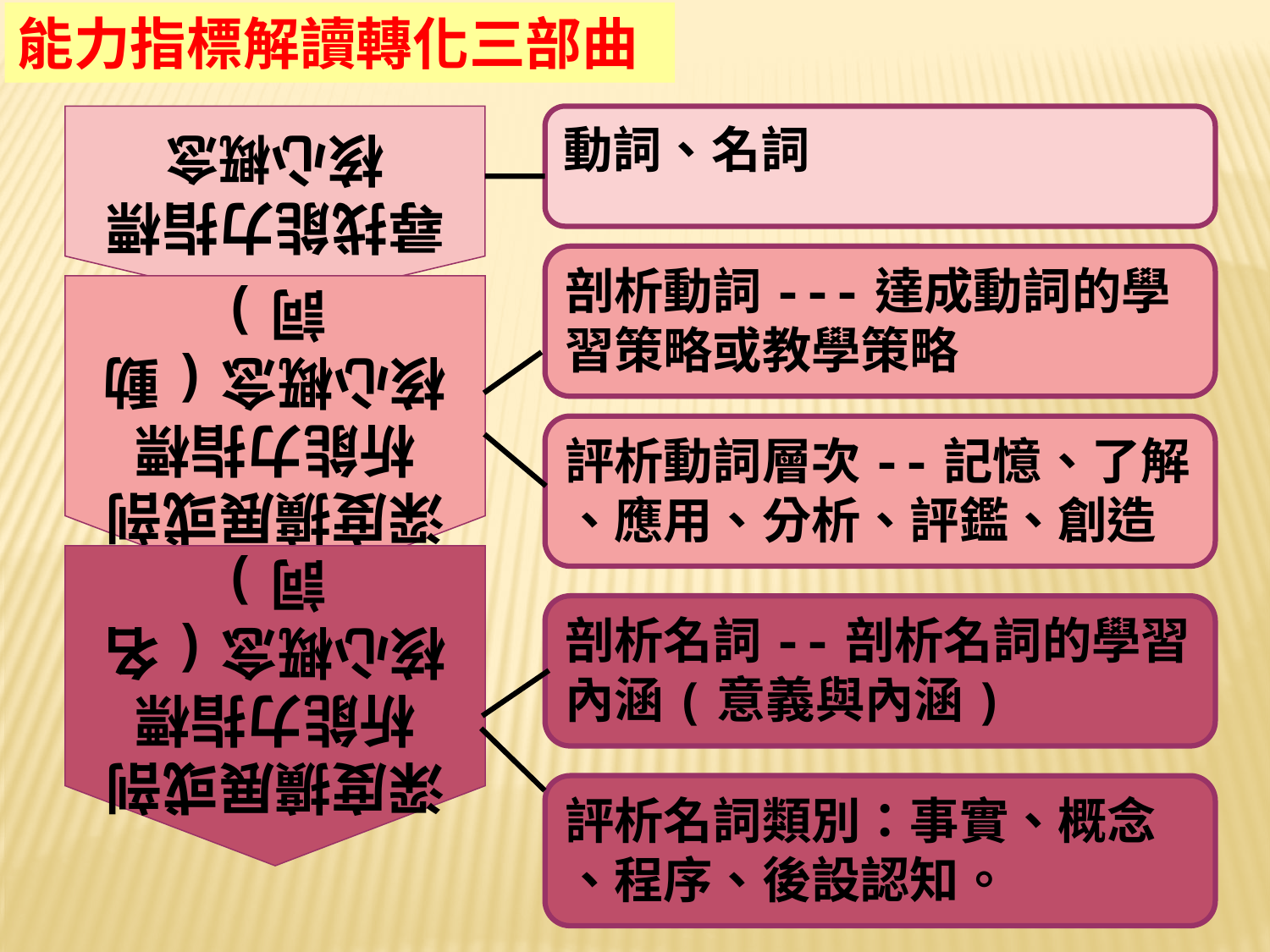

能力指標解讀轉化三部曲
尋找能力指標
核心概念
動詞、名詞

深度擴展或剖析能力指標
核心概念(動詞)
剖析動詞---達成動詞的學習策略或教學策略

評析動詞層次--記憶、了解
、應用、分析、評鑑、創造

深度擴展或剖析能力指標
核心概念(名詞)
剖析名詞--剖析名詞的學習內涵(意義與內涵)

評析名詞類別：事實、概念
、程序、後設認知。